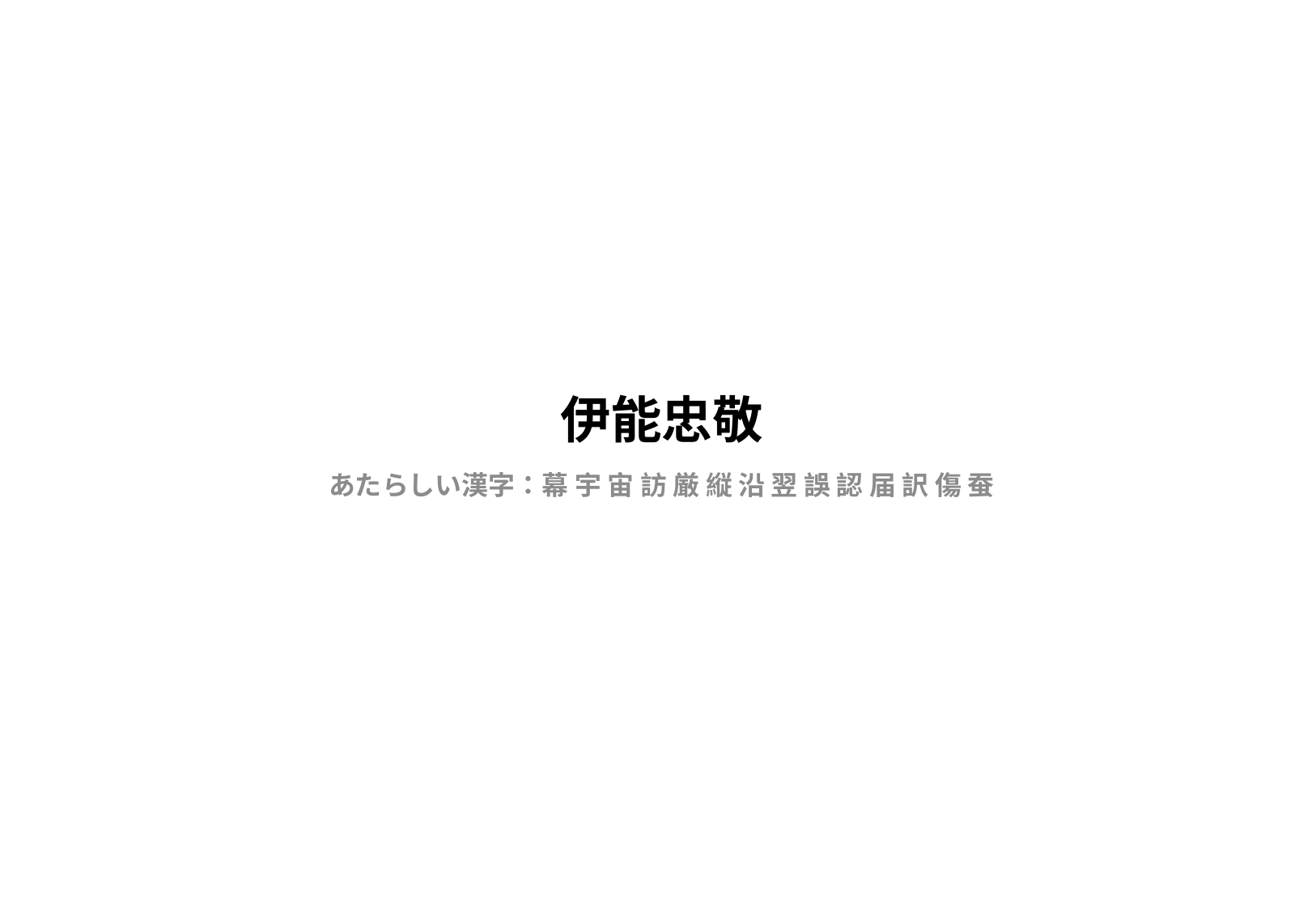

# 伊能忠敬
あたらしい漢字：幕 宇 宙 訪 厳 縦 沿 翌 誤 認 届 訳 傷 蚕